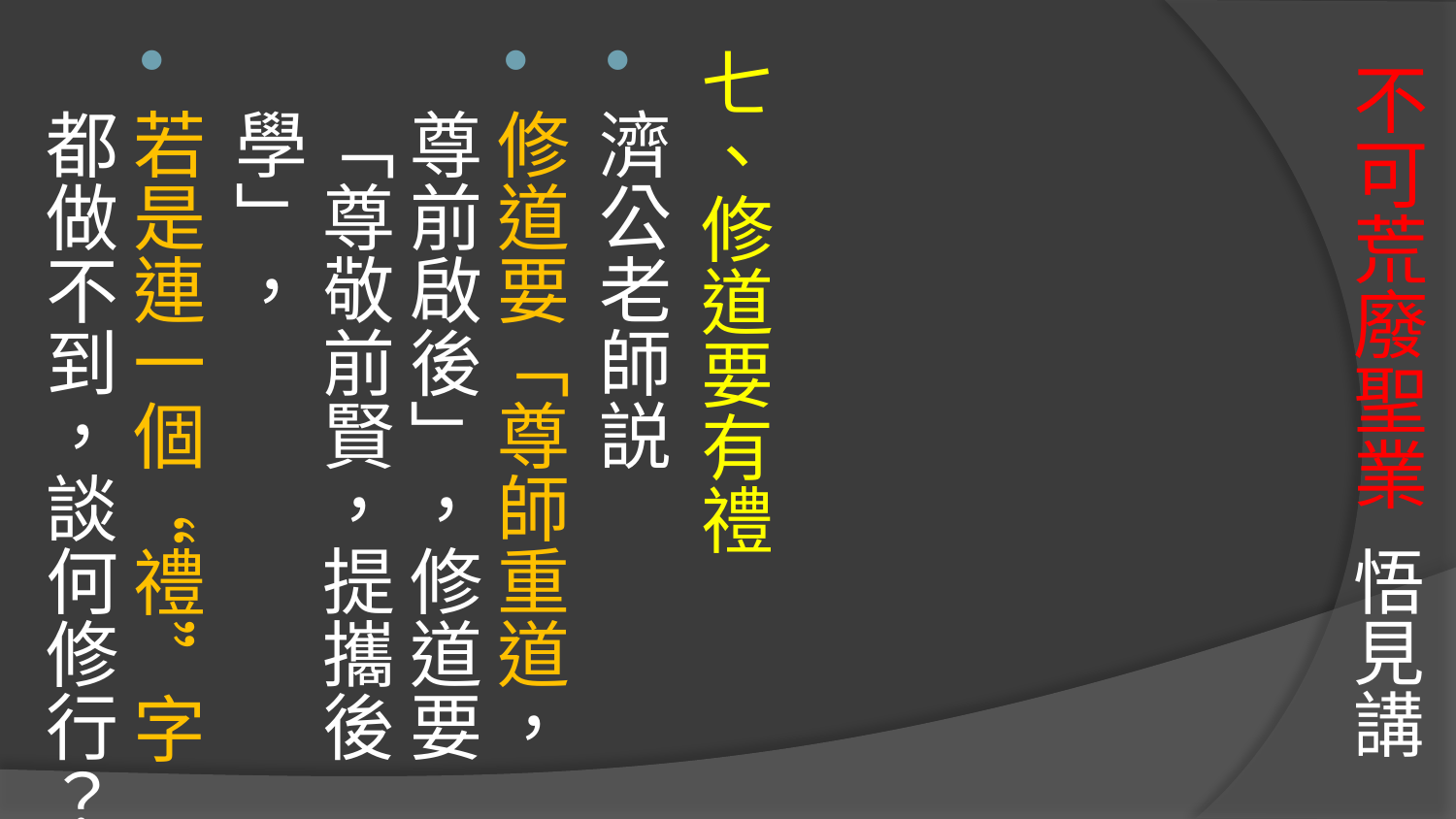

# 不可荒廢聖業  悟見講
七、修道要有禮
濟公老師説
修道要「尊師重道，尊前啟後」，修道要「尊敬前賢，提攜後學」，
若是連一個“禮”字都做不到，談何修行？